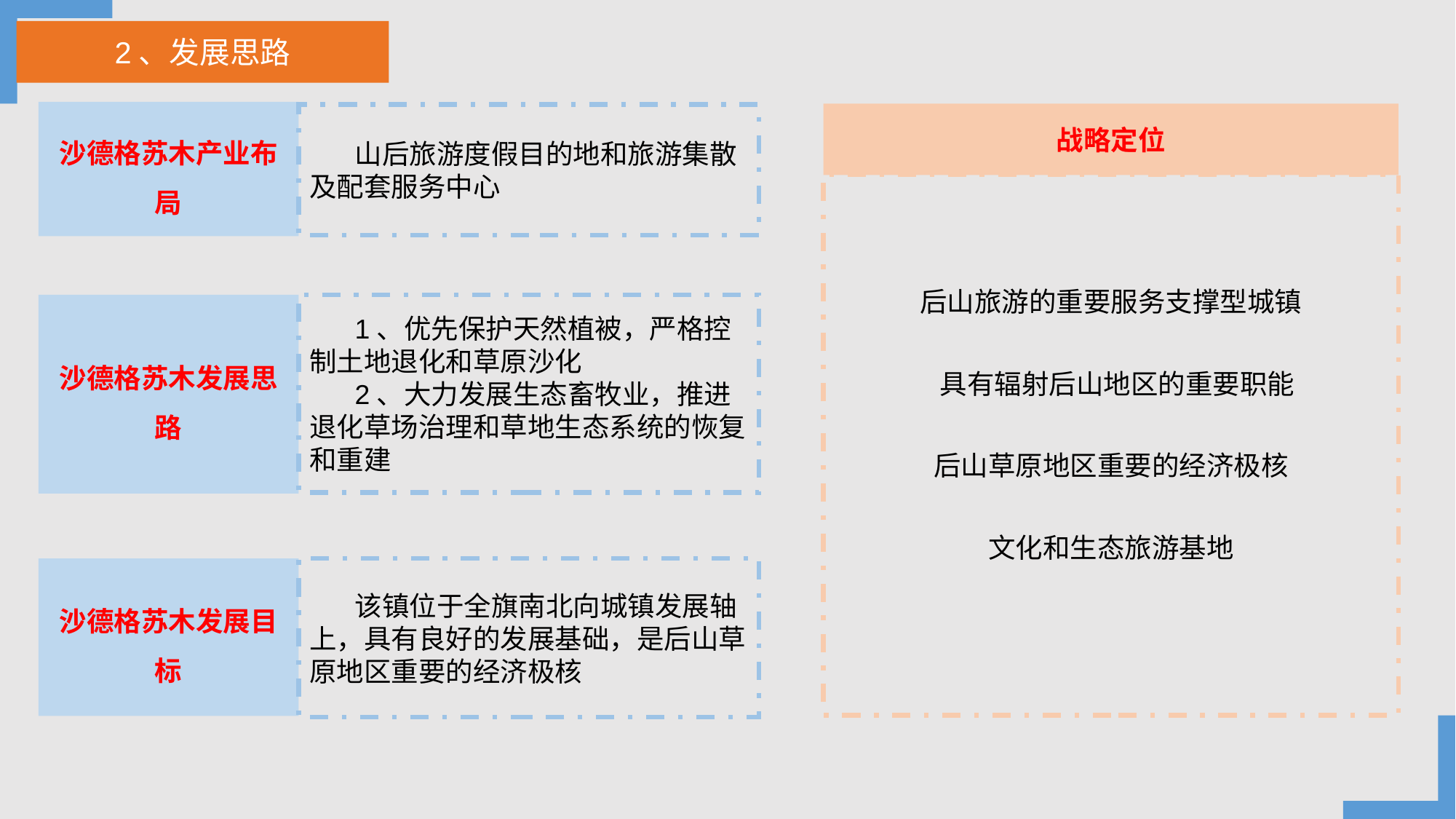

2、发展思路
沙德格苏木产业布局
战略定位
山后旅游度假目的地和旅游集散及配套服务中心
后山旅游的重要服务支撑型城镇
 具有辐射后山地区的重要职能
后山草原地区重要的经济极核
文化和生态旅游基地

沙德格苏木发展思路
1、优先保护天然植被，严格控制土地退化和草原沙化
2、大力发展生态畜牧业，推进退化草场治理和草地生态系统的恢复和重建
沙德格苏木发展目标
该镇位于全旗南北向城镇发展轴上，具有良好的发展基础，是后山草原地区重要的经济极核